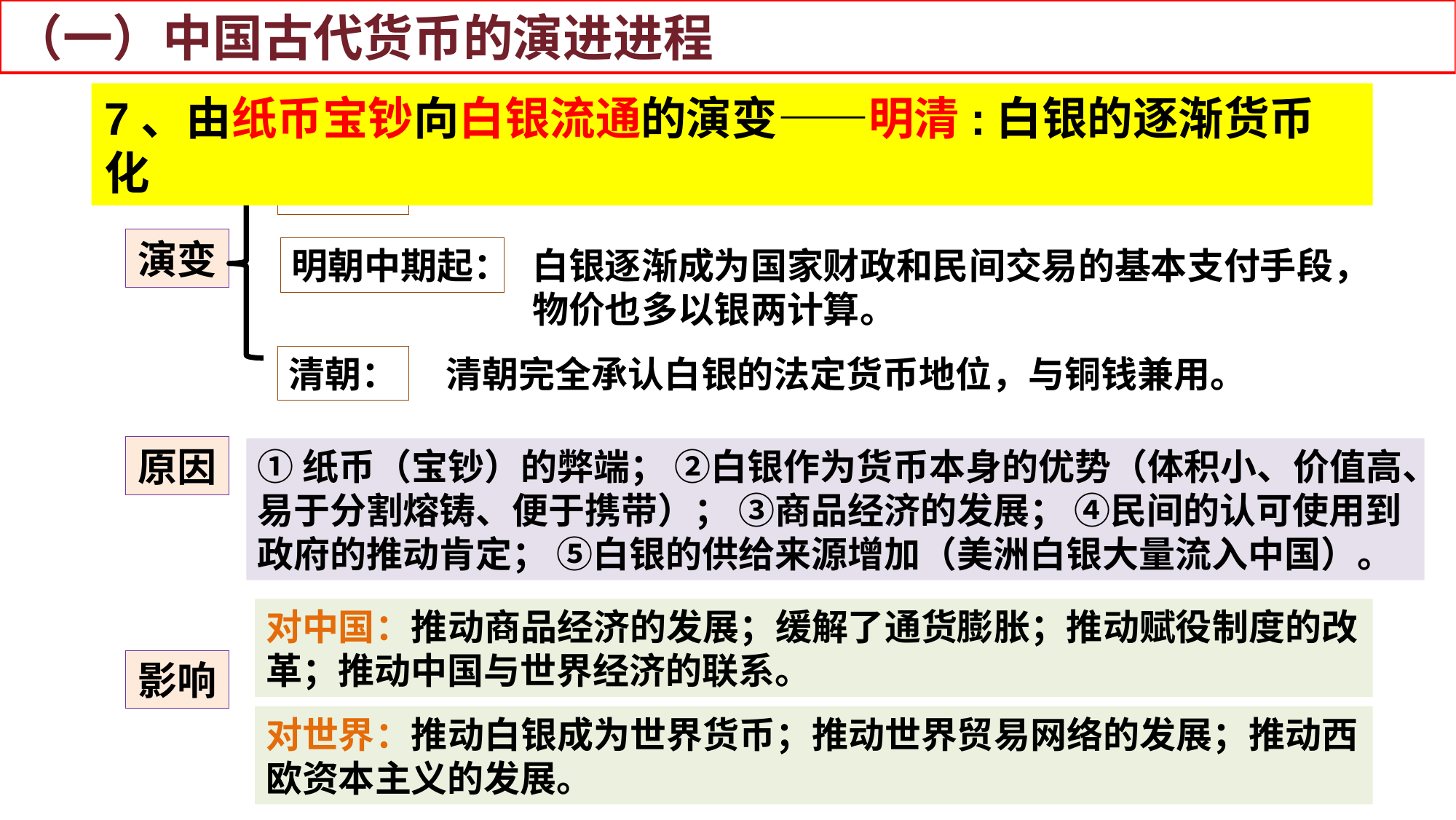

（一）中国古代货币的演进进程
7、由纸币宝钞向白银流通的演变——明清:白银的逐渐货币化
明初：
铜钱与纸币并行

演变
明朝中期起：
白银逐渐成为国家财政和民间交易的基本支付手段，物价也多以银两计算。
清朝：
清朝完全承认白银的法定货币地位，与铜钱兼用。
原因
①纸币（宝钞）的弊端； ②白银作为货币本身的优势（体积小、价值高、易于分割熔铸、便于携带）； ③商品经济的发展； ④民间的认可使用到政府的推动肯定； ⑤白银的供给来源增加（美洲白银大量流入中国）。
对中国：推动商品经济的发展；缓解了通货膨胀；推动赋役制度的改革；推动中国与世界经济的联系。
影响
对世界：推动白银成为世界货币；推动世界贸易网络的发展；推动西欧资本主义的发展。